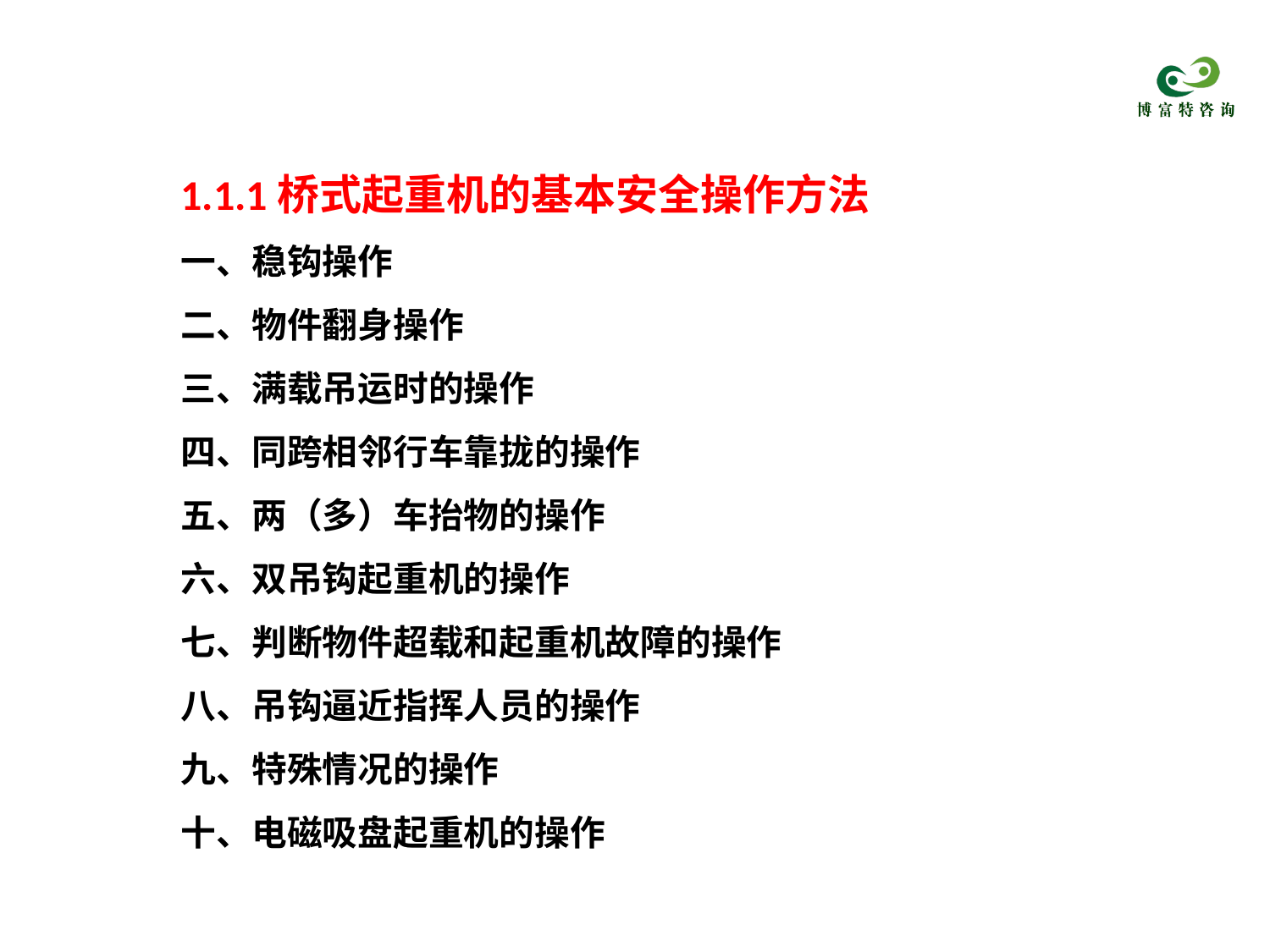

1.1.1桥式起重机的基本安全操作方法
一、稳钩操作
二、物件翻身操作
三、满载吊运时的操作
四、同跨相邻行车靠拢的操作
五、两（多）车抬物的操作
六、双吊钩起重机的操作
七、判断物件超载和起重机故障的操作
八、吊钩逼近指挥人员的操作
九、特殊情况的操作
十、电磁吸盘起重机的操作
5